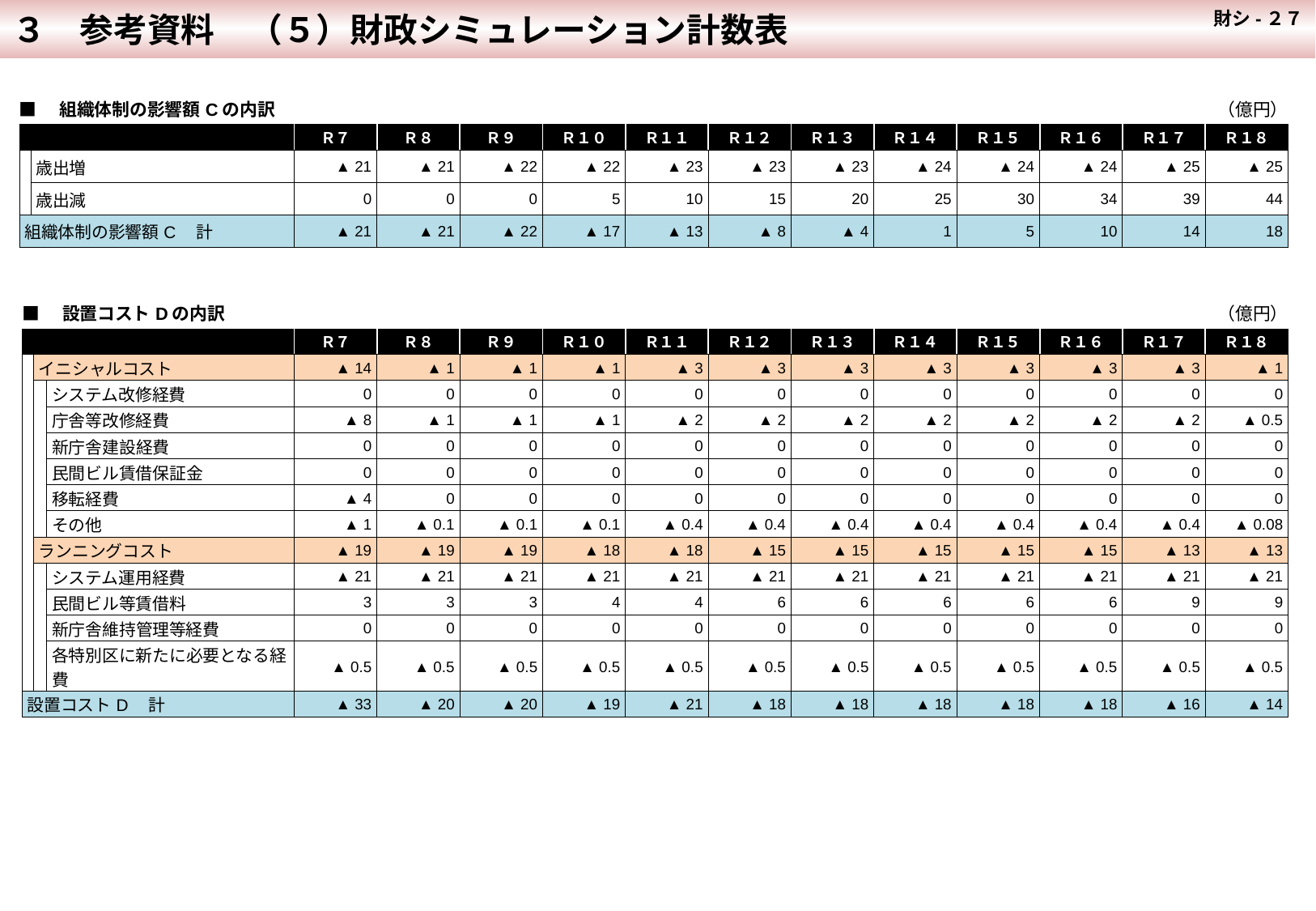

３　参考資料　（５）財政シミュレーション計数表
 財シ-２７
| ■　組織体制の影響額Cの内訳 |  |  |  |  |  |  |  |  |  |  |  | （億円） |  |
| --- | --- | --- | --- | --- | --- | --- | --- | --- | --- | --- | --- | --- | --- |
|  |  | Ｒ７ | Ｒ８ | Ｒ９ | Ｒ１０ | Ｒ１１ | Ｒ１２ | Ｒ１３ | Ｒ１４ | Ｒ１５ | Ｒ１６ | Ｒ１７ | Ｒ１８ |
|  | 歳出増 | ▲ 21 | ▲ 21 | ▲ 22 | ▲ 22 | ▲ 23 | ▲ 23 | ▲ 23 | ▲ 24 | ▲ 24 | ▲ 24 | ▲ 25 | ▲ 25 |
|  | 歳出減 | 0 | 0 | 0 | 5 | 10 | 15 | 20 | 25 | 30 | 34 | 39 | 44 |
| 組織体制の影響額C　計 |  | ▲ 21 | ▲ 21 | ▲ 22 | ▲ 17 | ▲ 13 | ▲ 8 | ▲ 4 | 1 | 5 | 10 | 14 | 18 |
| ■　設置コストDの内訳 |  |  |  |  |  |  |  |  |  |  |  |  | （億円） |  |
| --- | --- | --- | --- | --- | --- | --- | --- | --- | --- | --- | --- | --- | --- | --- |
|  |  |  | Ｒ７ | Ｒ８ | Ｒ９ | Ｒ１０ | Ｒ１１ | Ｒ１２ | Ｒ１３ | Ｒ１４ | Ｒ１５ | Ｒ１６ | Ｒ１７ | Ｒ１８ |
|  | イニシャルコスト |  | ▲ 14 | ▲ 1 | ▲ 1 | ▲ 1 | ▲ 3 | ▲ 3 | ▲ 3 | ▲ 3 | ▲ 3 | ▲ 3 | ▲ 3 | ▲ 1 |
|  |  | システム改修経費 | 0 | 0 | 0 | 0 | 0 | 0 | 0 | 0 | 0 | 0 | 0 | 0 |
|  |  | 庁舎等改修経費 | ▲ 8 | ▲ 1 | ▲ 1 | ▲ 1 | ▲ 2 | ▲ 2 | ▲ 2 | ▲ 2 | ▲ 2 | ▲ 2 | ▲ 2 | ▲ 0.5 |
|  |  | 新庁舎建設経費 | 0 | 0 | 0 | 0 | 0 | 0 | 0 | 0 | 0 | 0 | 0 | 0 |
|  |  | 民間ビル賃借保証金 | 0 | 0 | 0 | 0 | 0 | 0 | 0 | 0 | 0 | 0 | 0 | 0 |
|  |  | 移転経費 | ▲ 4 | 0 | 0 | 0 | 0 | 0 | 0 | 0 | 0 | 0 | 0 | 0 |
|  |  | その他 | ▲ 1 | ▲ 0.1 | ▲ 0.1 | ▲ 0.1 | ▲ 0.4 | ▲ 0.4 | ▲ 0.4 | ▲ 0.4 | ▲ 0.4 | ▲ 0.4 | ▲ 0.4 | ▲ 0.08 |
|  | ランニングコスト |  | ▲ 19 | ▲ 19 | ▲ 19 | ▲ 18 | ▲ 18 | ▲ 15 | ▲ 15 | ▲ 15 | ▲ 15 | ▲ 15 | ▲ 13 | ▲ 13 |
|  |  | システム運用経費 | ▲ 21 | ▲ 21 | ▲ 21 | ▲ 21 | ▲ 21 | ▲ 21 | ▲ 21 | ▲ 21 | ▲ 21 | ▲ 21 | ▲ 21 | ▲ 21 |
|  |  | 民間ビル等賃借料 | 3 | 3 | 3 | 4 | 4 | 6 | 6 | 6 | 6 | 6 | 9 | 9 |
|  |  | 新庁舎維持管理等経費 | 0 | 0 | 0 | 0 | 0 | 0 | 0 | 0 | 0 | 0 | 0 | 0 |
|  |  | 各特別区に新たに必要となる経費 | ▲ 0.5 | ▲ 0.5 | ▲ 0.5 | ▲ 0.5 | ▲ 0.5 | ▲ 0.5 | ▲ 0.5 | ▲ 0.5 | ▲ 0.5 | ▲ 0.5 | ▲ 0.5 | ▲ 0.5 |
| 設置コストD　計 |  |  | ▲ 33 | ▲ 20 | ▲ 20 | ▲ 19 | ▲ 21 | ▲ 18 | ▲ 18 | ▲ 18 | ▲ 18 | ▲ 18 | ▲ 16 | ▲ 14 |